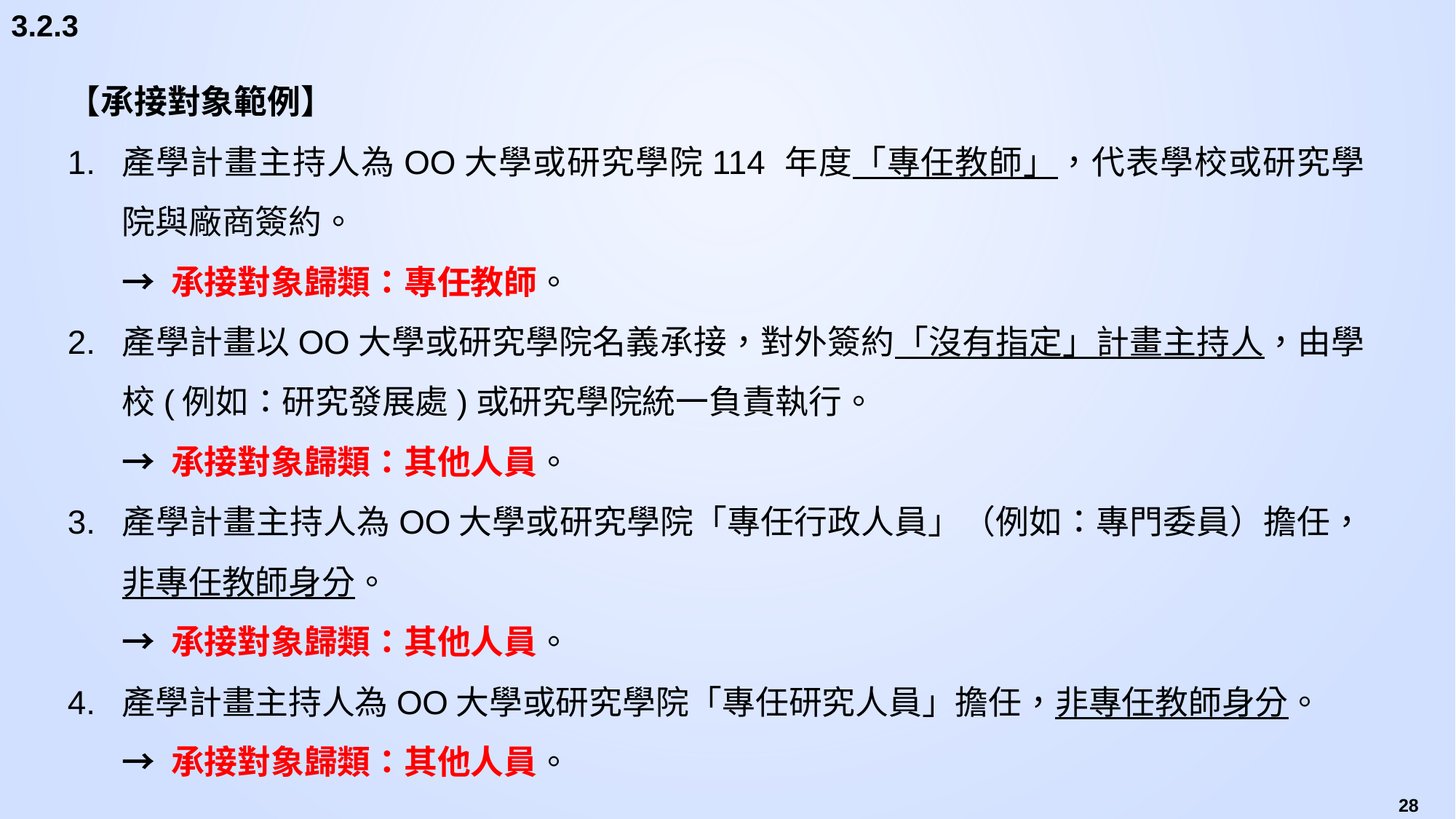

3.2.3
【承接對象範例】
產學計畫主持人為OO大學或研究學院114 年度「專任教師」，代表學校或研究學院與廠商簽約。
→ 承接對象歸類：專任教師。
產學計畫以OO大學或研究學院名義承接，對外簽約「沒有指定」計畫主持人，由學校(例如：研究發展處)或研究學院統一負責執行。
→ 承接對象歸類：其他人員。
產學計畫主持人為OO大學或研究學院「專任行政人員」（例如：專門委員）擔任，非專任教師身分。
→ 承接對象歸類：其他人員。
產學計畫主持人為OO大學或研究學院「專任研究人員」擔任，非專任教師身分。
→ 承接對象歸類：其他人員。